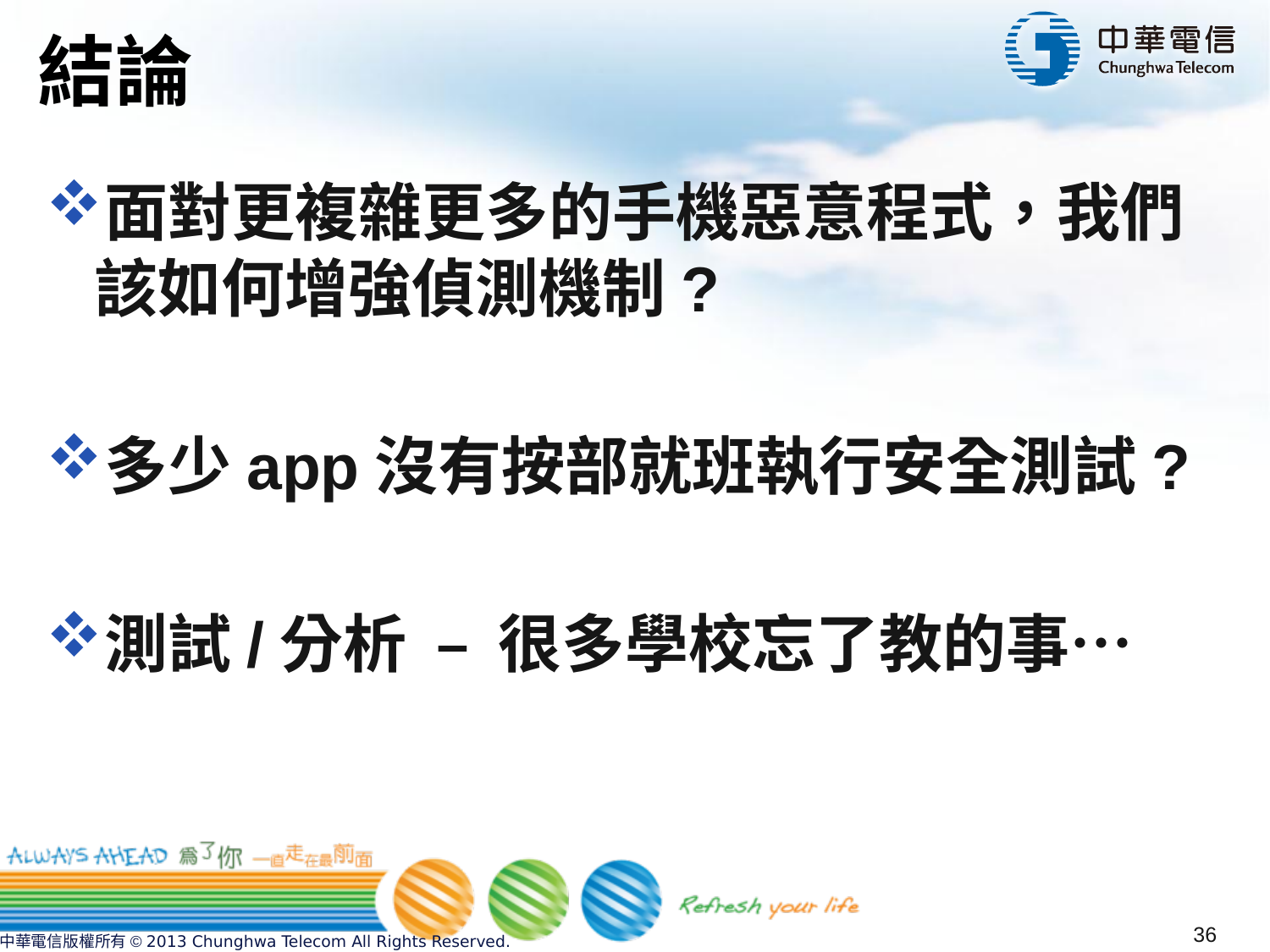

# 結論
面對更複雜更多的手機惡意程式，我們該如何增強偵測機制?

多少app沒有按部就班執行安全測試?

測試/分析  –  很多學校忘了教的事…